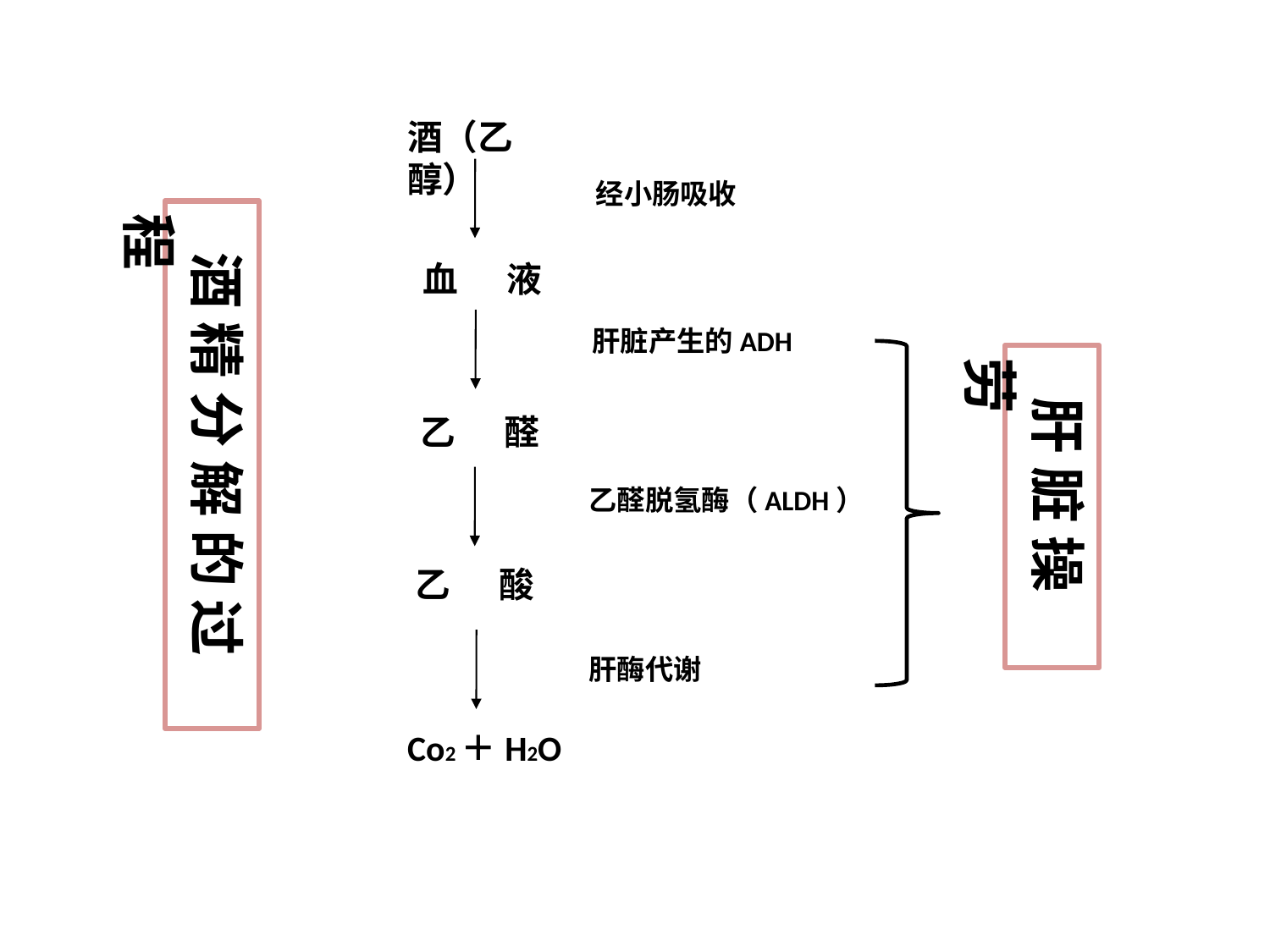

酒（乙醇）
经小肠吸收
  酒 精 分 解 的 过 程
血      液
肝脏产生的ADH

  肝 脏 操 劳
乙      醛
乙醛脱氢酶（ALDH）
乙      酸
肝酶代谢
Co2＋H2O